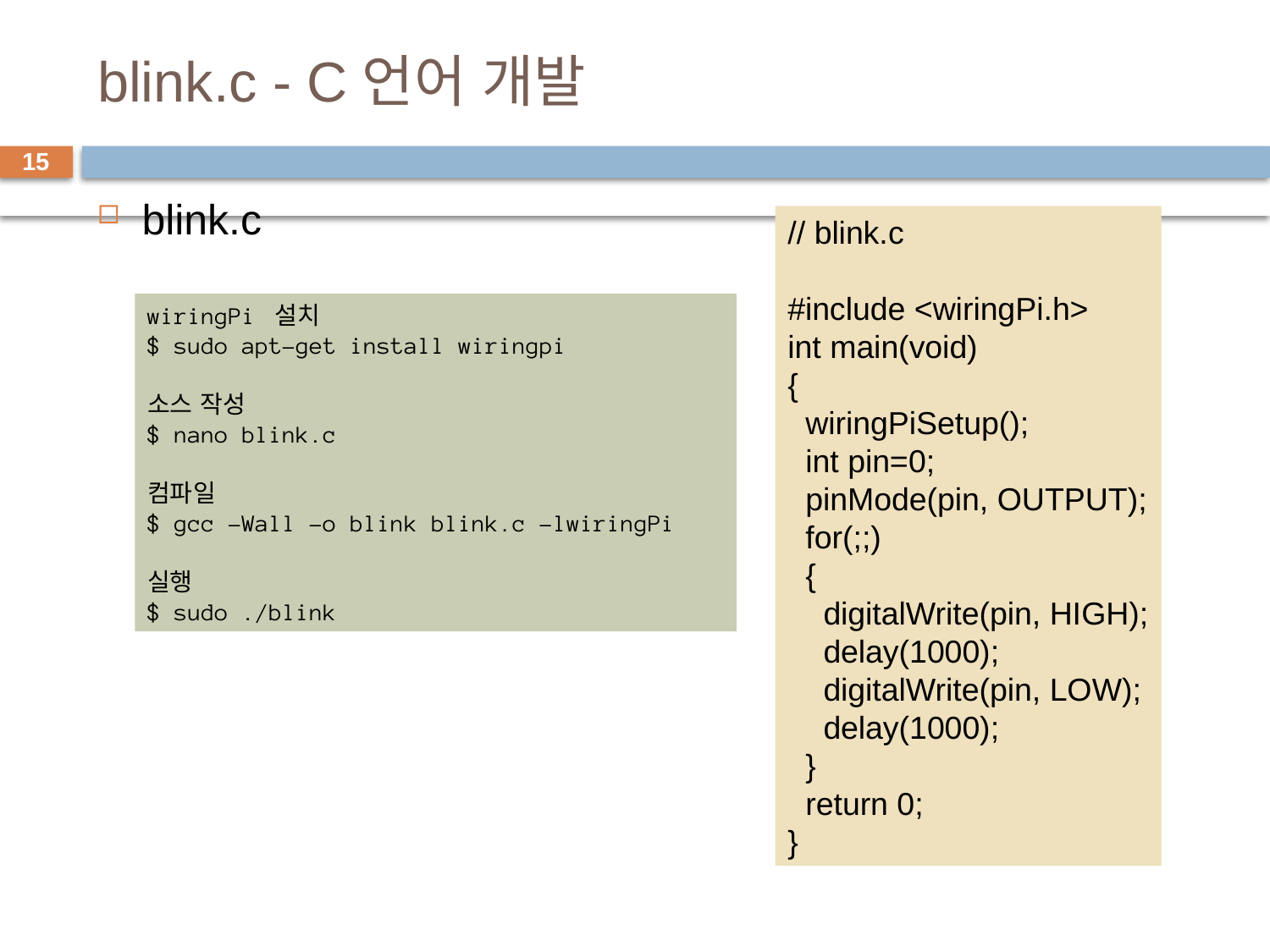

# blink.c - C언어 개발
15
blink.c
// blink.c
#include <wiringPi.h>
int main(void)
{
  wiringPiSetup();
  int pin=0;
  pinMode(pin, OUTPUT);
  for(;;)
  {
    digitalWrite(pin, HIGH);
    delay(1000);
    digitalWrite(pin, LOW);
    delay(1000);
  }
  return 0;
}
wiringPi 설치
$ sudo apt-get install wiringpi

소스 작성
$ nano blink.c

컴파일
$ gcc -Wall -o blink blink.c -lwiringPi

실행
$ sudo ./blink